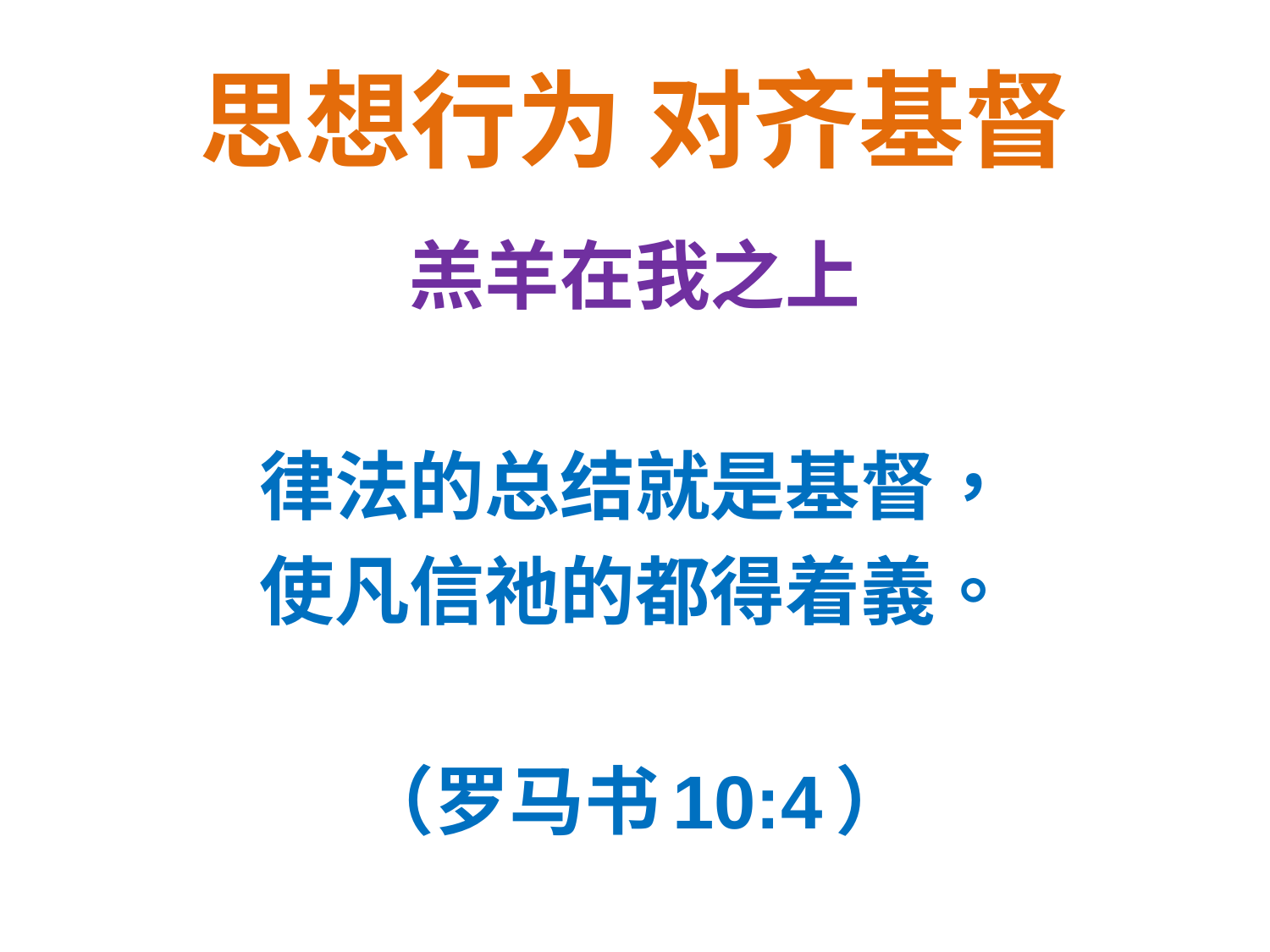

# 思想行为 对齐基督
羔羊在我之上

律法的总结就是基督，
使凡信祂的都得着義。

（罗马书10:4）